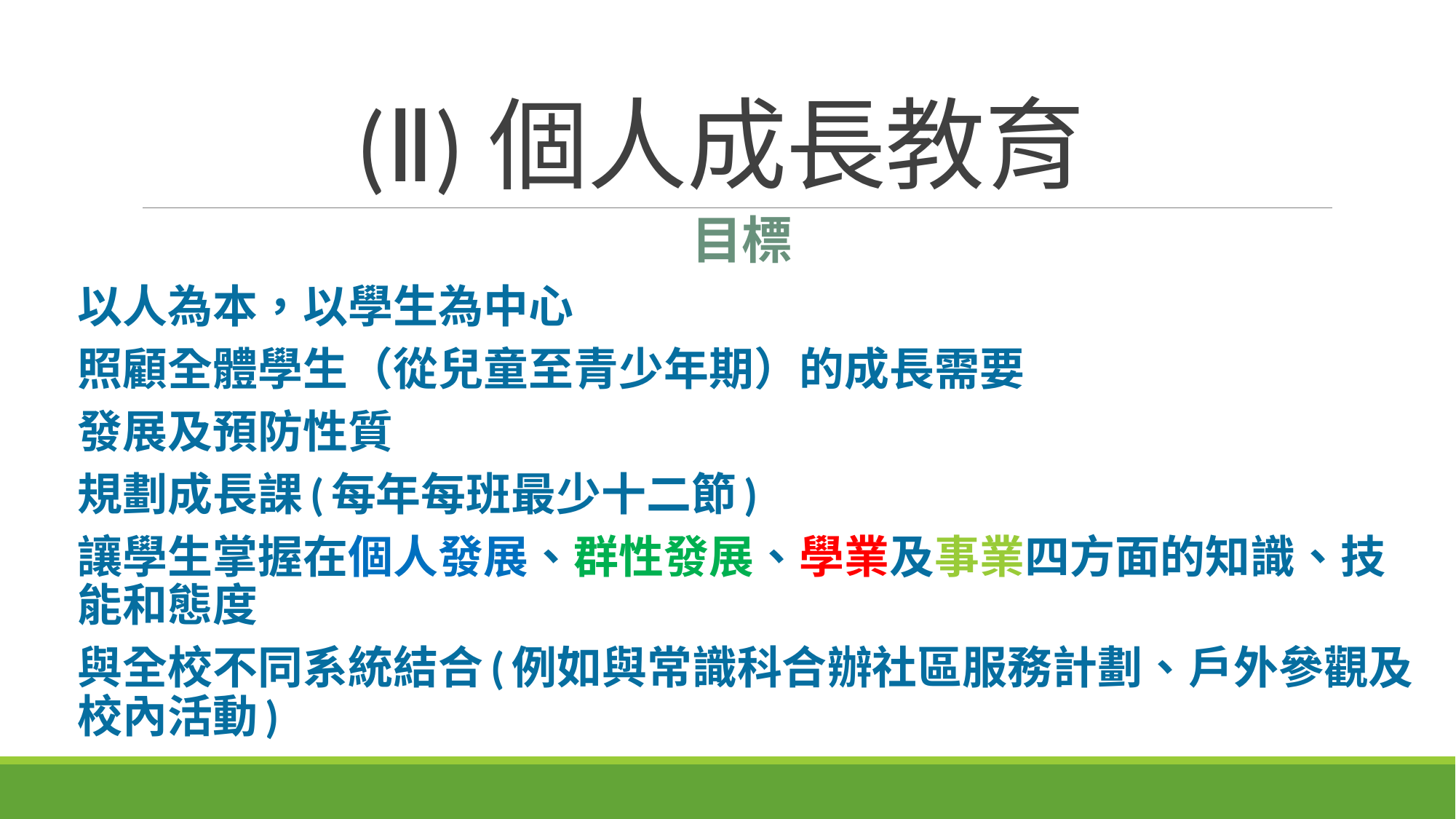

# (Ⅱ)個人成長教育
目標
以人為本，以學生為中心
照顧全體學生（從兒童至青少年期）的成長需要
發展及預防性質
規劃成長課(每年每班最少十二節)
讓學生掌握在個人發展、群性發展、學業及事業四方面的知識、技能和態度
與全校不同系統結合(例如與常識科合辦社區服務計劃、戶外參觀及校內活動)